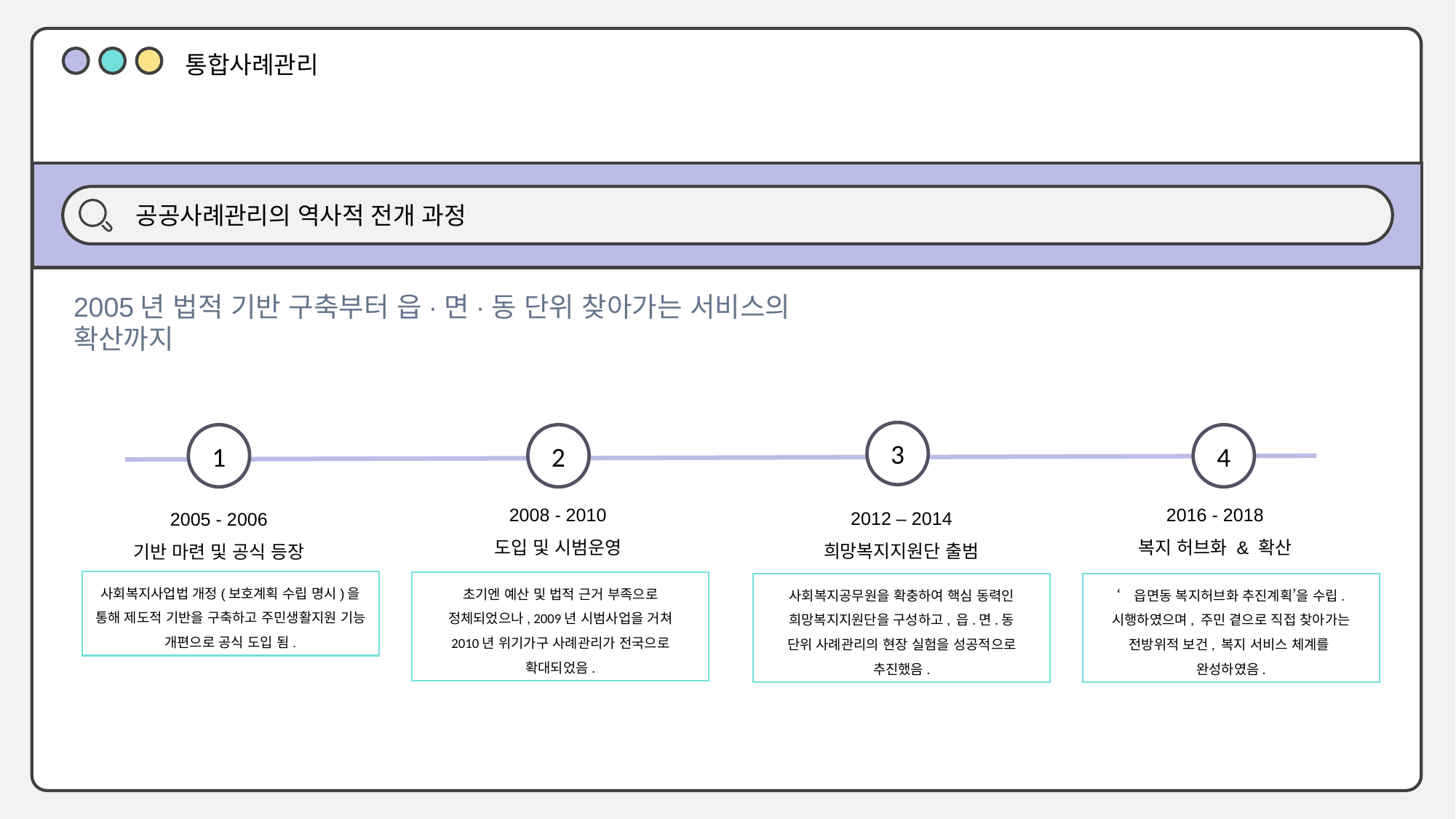

통합사례관리

공공사례관리의 역사적 전개 과정

2005년 법적 기반 구축부터 읍·면·동 단위 찾아가는 서비스의 확산까지
3
1
2
4
2008 - 2010
도입 및 시범운영
2016 - 2018
복지 허브화 & 확산
2012 – 2014
희망복지지원단 출범
2005 - 2006
기반 마련 및 공식 등장
사회복지사업법 개정(보호계획 수립 명시)을 통해 제도적 기반을 구축하고 주민생활지원 기능 개편으로 공식 도입 됨.
초기엔 예산 및 법적 근거 부족으로
정체되었으나, 2009년 시범사업을 거쳐
2010년 위기가구 사례관리가 전국으로
확대되었음.
사회복지공무원을 확충하여 핵심 동력인
희망복지지원단을 구성하고, 읍.면.동
단위 사례관리의 현장 실험을 성공적으로
추진했음.
‘읍면동 복지허브화 추진계획’을 수립.
시행하였으며, 주민 곁으로 직접 찾아가는
전방위적 보건, 복지 서비스 체계를
완성하였음.